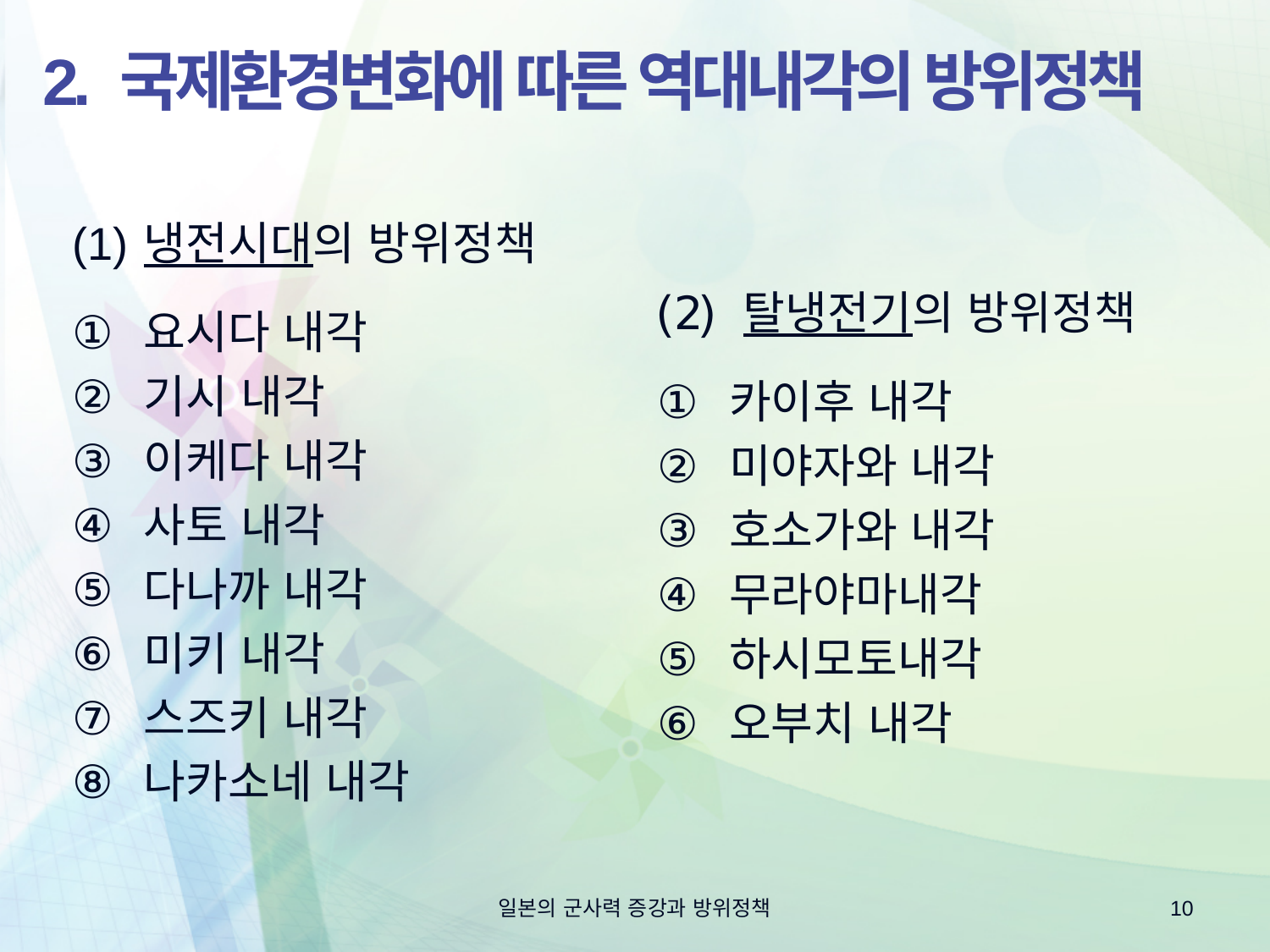

# 2. 국제환경변화에 따른 역대내각의 방위정책
냉전시대의 방위정책

요시다 내각
기시 내각
이케다 내각
사토 내각
다나까 내각
미키 내각
스즈키 내각
나카소네 내각
(2) 탈냉전기의 방위정책

카이후 내각
미야자와 내각
호소가와 내각
무라야마내각
하시모토내각
오부치 내각
일본의 군사력 증강과 방위정책
10